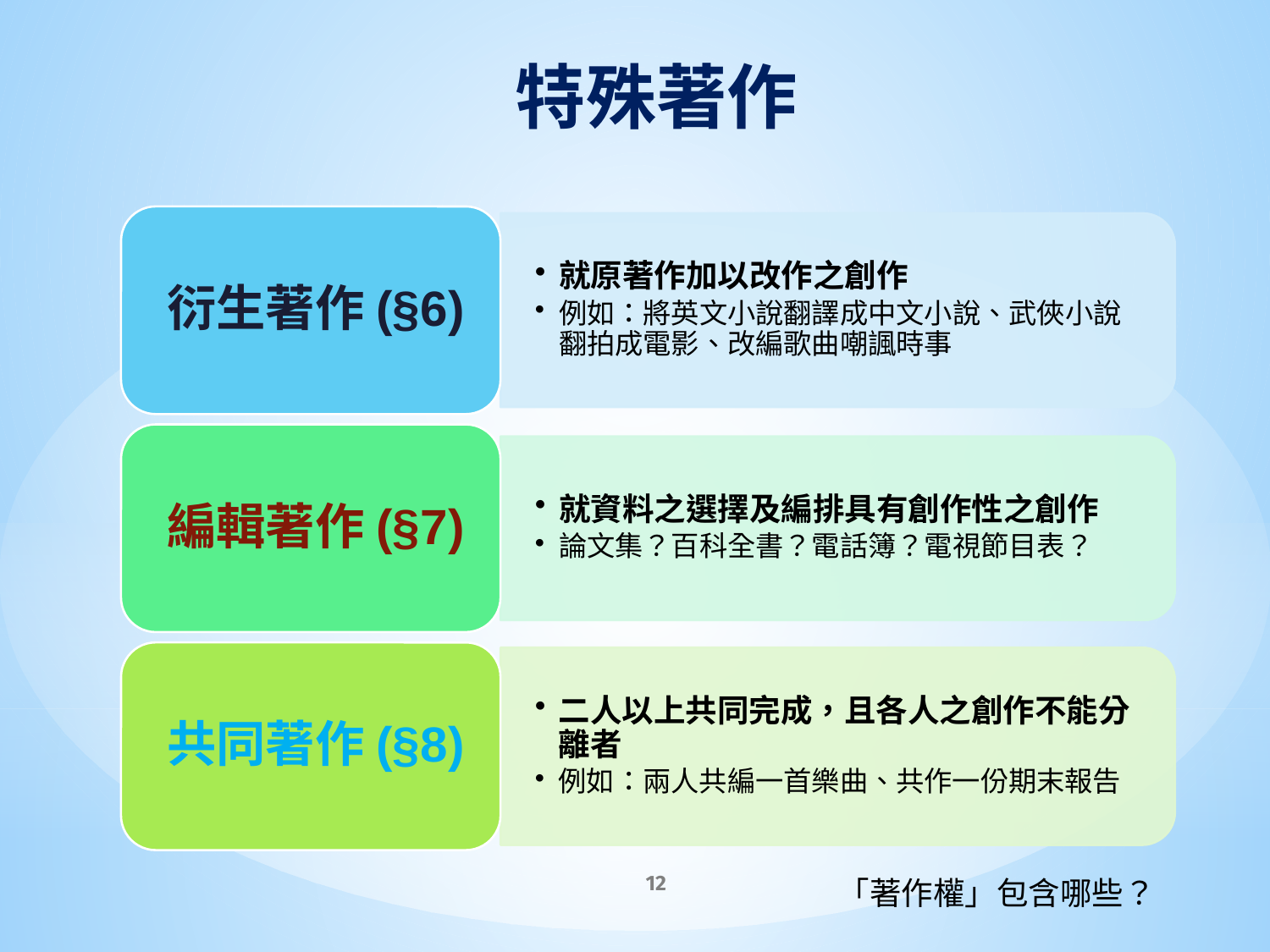

# 特殊著作
就原著作加以改作之創作
例如：將英文小說翻譯成中文小說、武俠小說翻拍成電影、改編歌曲嘲諷時事
衍生著作(§6)
就資料之選擇及編排具有創作性之創作
論文集？百科全書？電話簿？電視節目表？
編輯著作(§7)
二人以上共同完成，且各人之創作不能分離者
例如：兩人共編一首樂曲、共作一份期末報告
共同著作(§8)
12
「著作權」包含哪些？